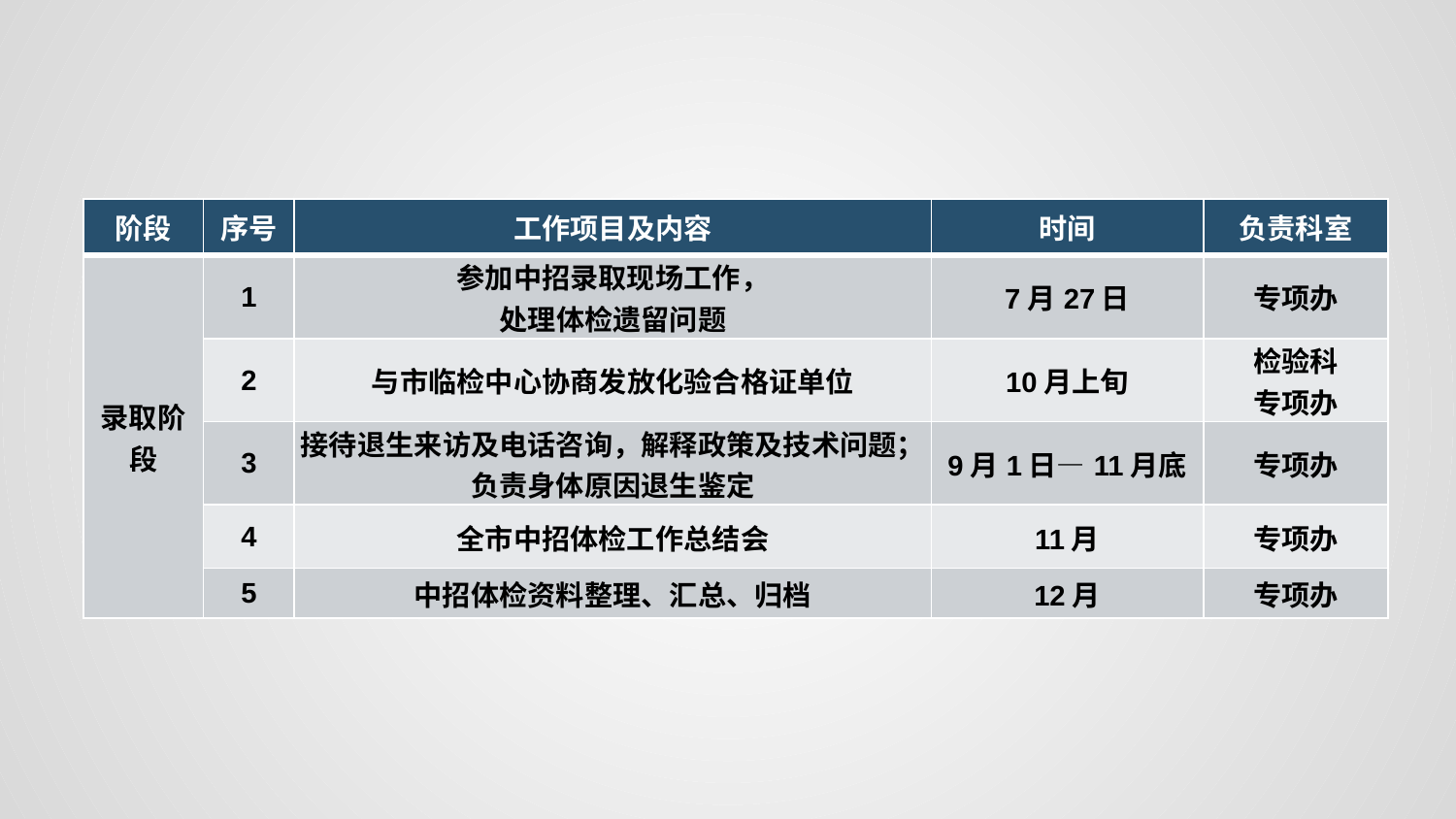

| 阶段 | 序号 | 工作项目及内容 | 时间 | 负责科室 |
| --- | --- | --- | --- | --- |
| 录取阶段 | 1 | 参加中招录取现场工作， 处理体检遗留问题 | 7月27日 | 专项办 |
|  | 2 | 与市临检中心协商发放化验合格证单位 | 10月上旬 | 检验科 专项办 |
|  | 3 | 接待退生来访及电话咨询，解释政策及技术问题；负责身体原因退生鉴定 | 9月1日—11月底 | 专项办 |
|  | 4 | 全市中招体检工作总结会 | 11月 | 专项办 |
|  | 5 | 中招体检资料整理、汇总、归档 | 12月 | 专项办 |
|  |  |  |  |
| --- | --- | --- | --- |
|  |  |  |  |
|  |  |  |  |
|  |  |  |  |
|  |  |  |  |
|  |  |  |  |
|  |  |  |  |
| --- | --- | --- | --- |
|  |  |  |  |
|  |  |  |  |
|  |  |  |  |
|  |  |  |  |
|  |  |  |  |